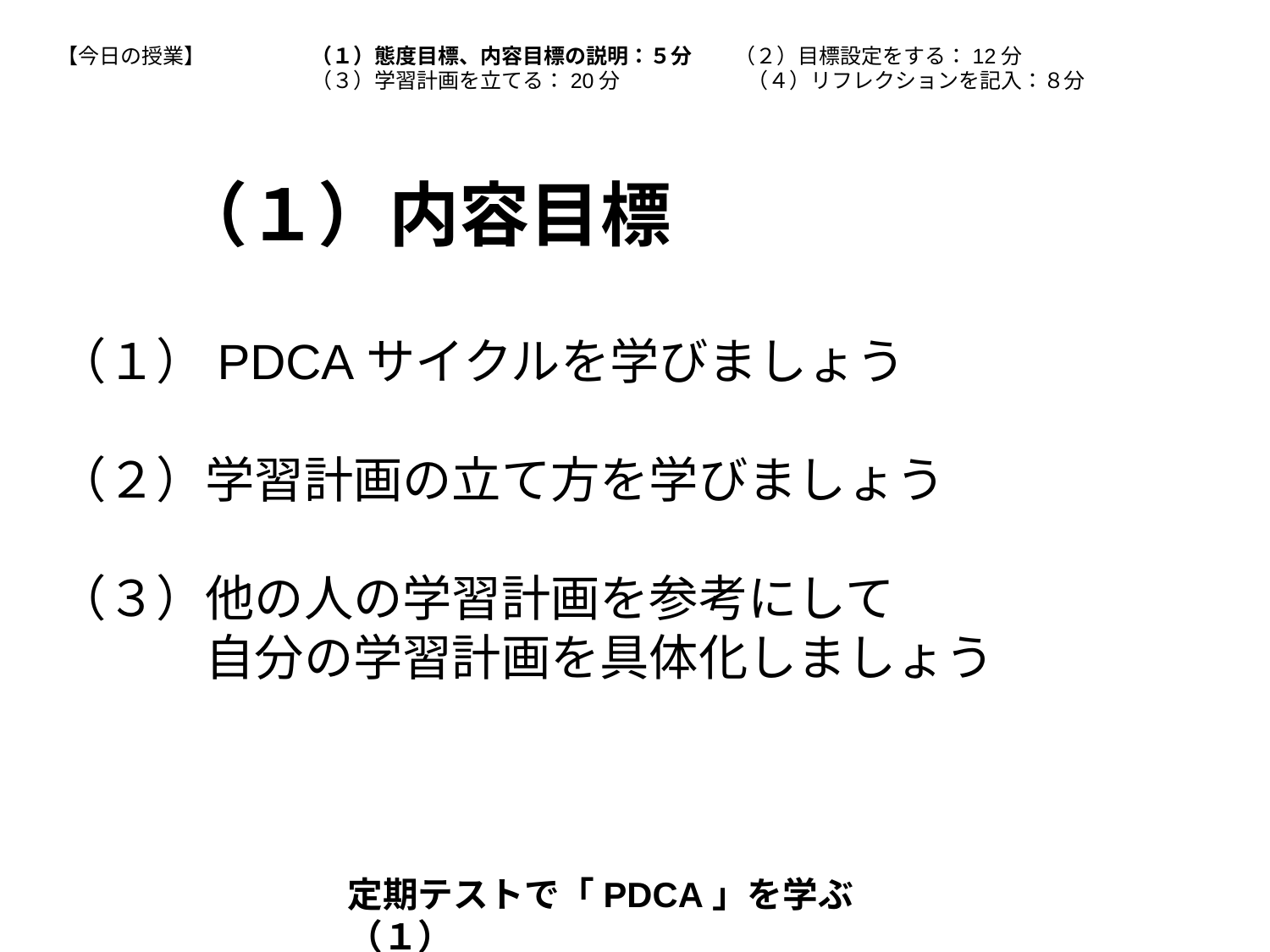

【今日の授業】	（１）態度目標、内容目標の説明：５分　　（２）目標設定をする：12分
		（３）学習計画を立てる：20分　　　　　　（４）リフレクションを記入：８分
（１）内容目標
（１）PDCAサイクルを学びましょう

（２）学習計画の立て方を学びましょう

（３）他の人の学習計画を参考にして
　　　自分の学習計画を具体化しましょう
定期テストで「PDCA」を学ぶ（１）